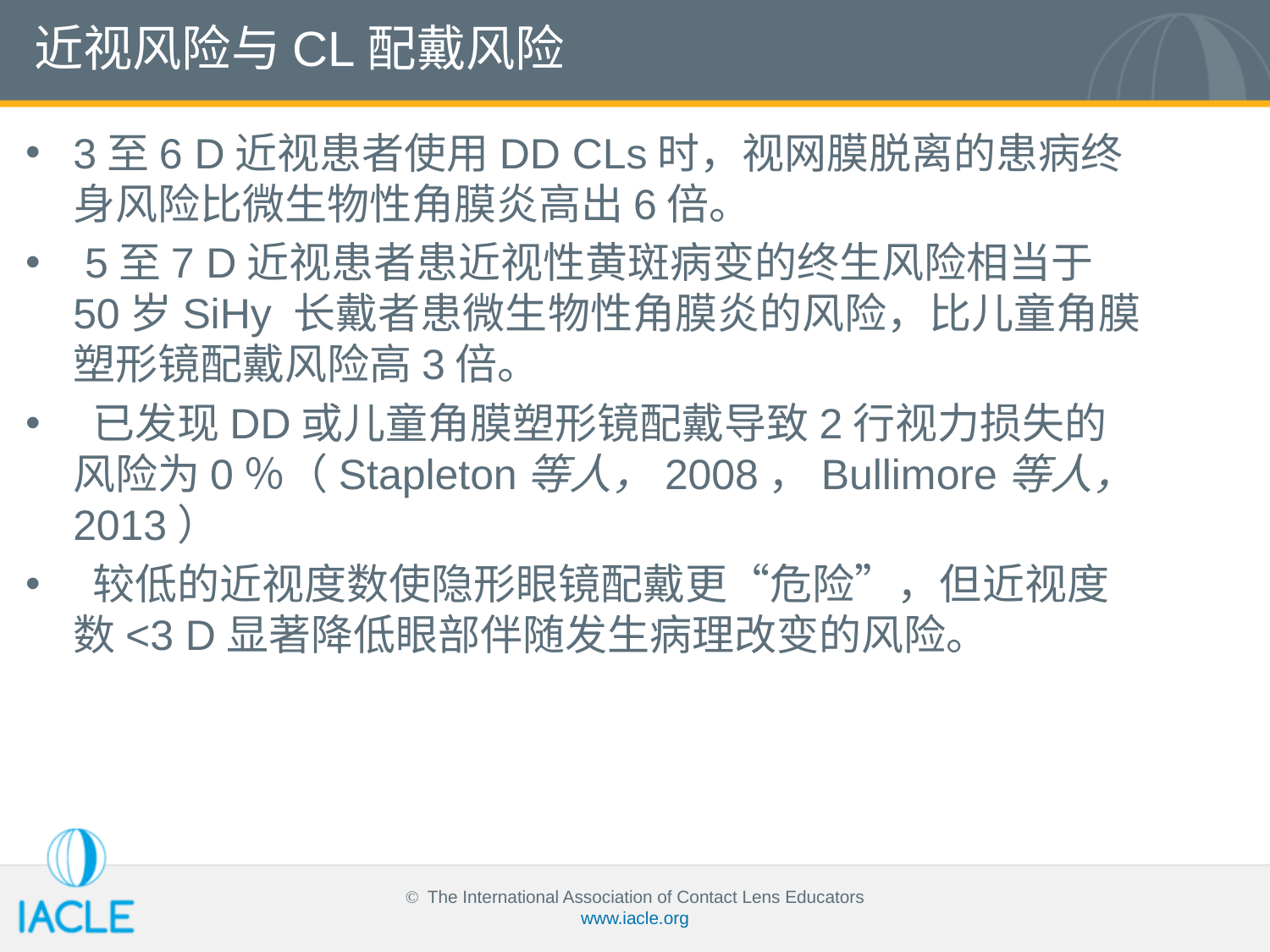

# 近视风险与CL配戴风险
3至6 D近视患者使用DD CLs时，视网膜脱离的患病终身风险比微生物性角膜炎高出6倍。
 5至7 D近视患者患近视性黄斑病变的终生风险相当于50岁SiHy 长戴者患微生物性角膜炎的风险，比儿童角膜塑形镜配戴风险高3倍。
 已发现DD或儿童角膜塑形镜配戴导致2行视力损失的风险为0％（Stapleton等人，2008，Bullimore等人，2013）
 较低的近视度数使隐形眼镜配戴更“危险”，但近视度数<3 D显著降低眼部伴随发生病理改变的风险。